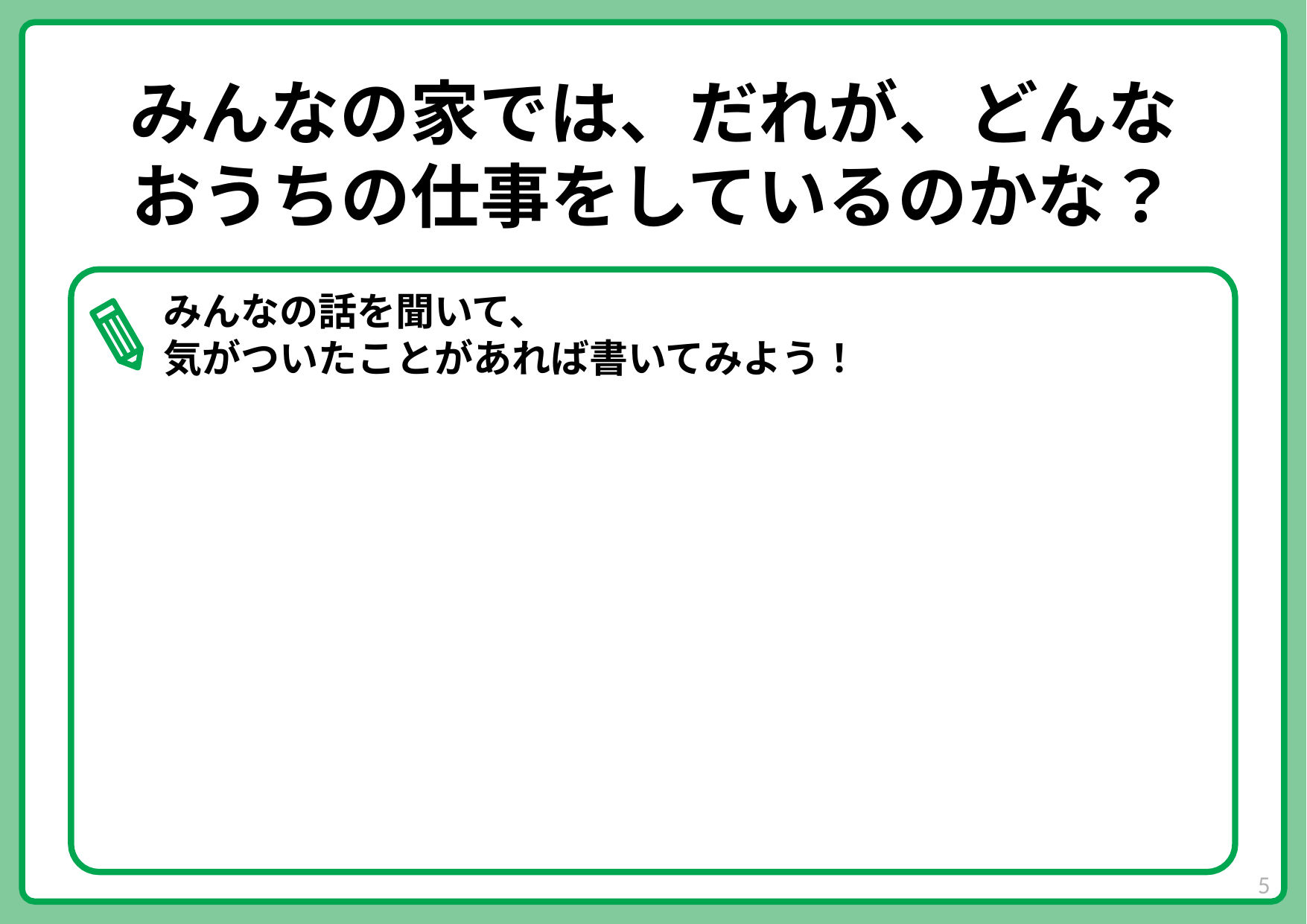

# みんなの家では、だれが、どんな おうちの仕事をしているのかな？

みんなの話を聞いて、
気がついたことがあれば書いてみよう！

 5